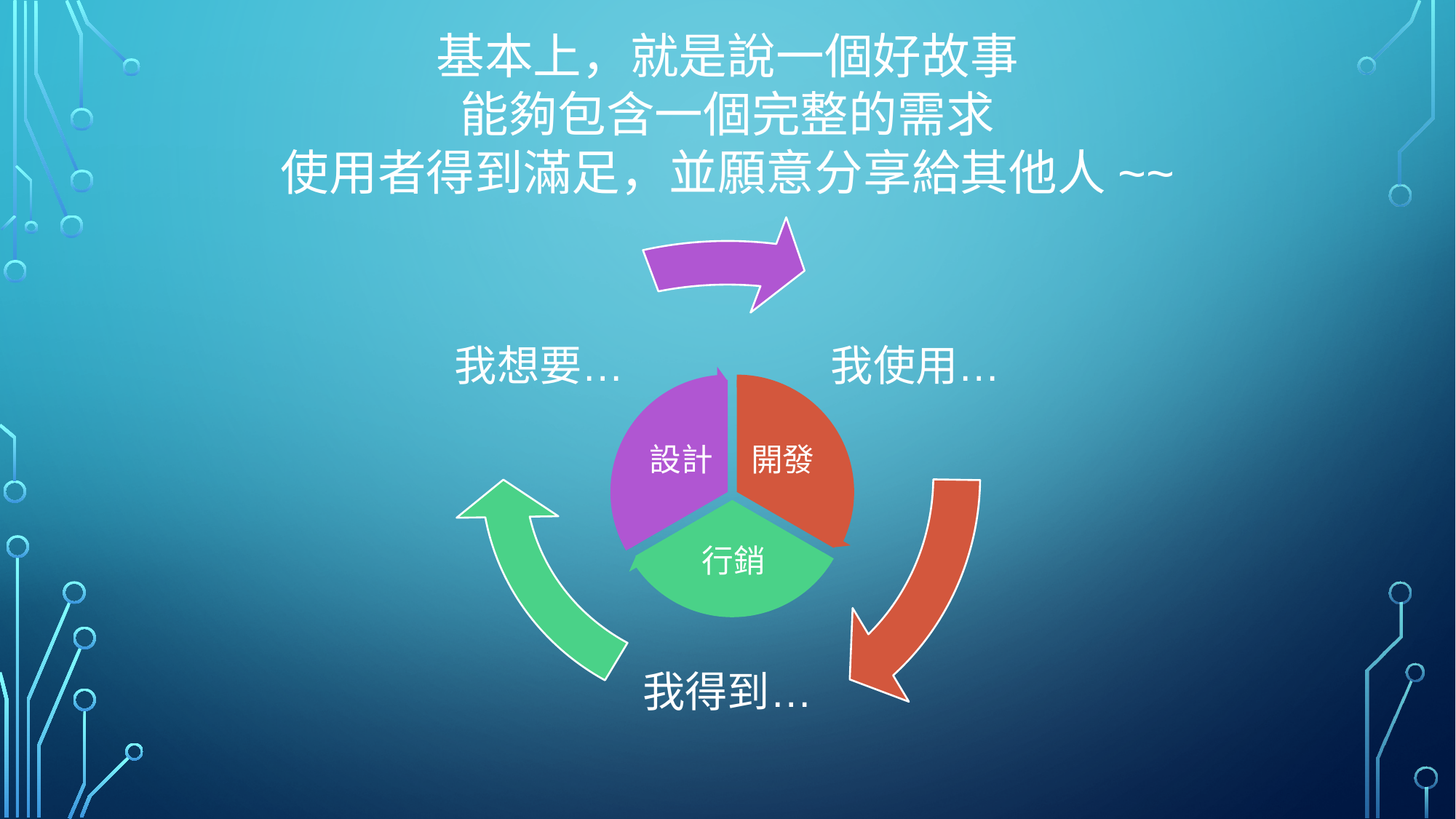

基本上，就是說一個好故事
能夠包含一個完整的需求
使用者得到滿足，並願意分享給其他人~~

我想要…

我使用…

我得到…

設計
開發
行銷